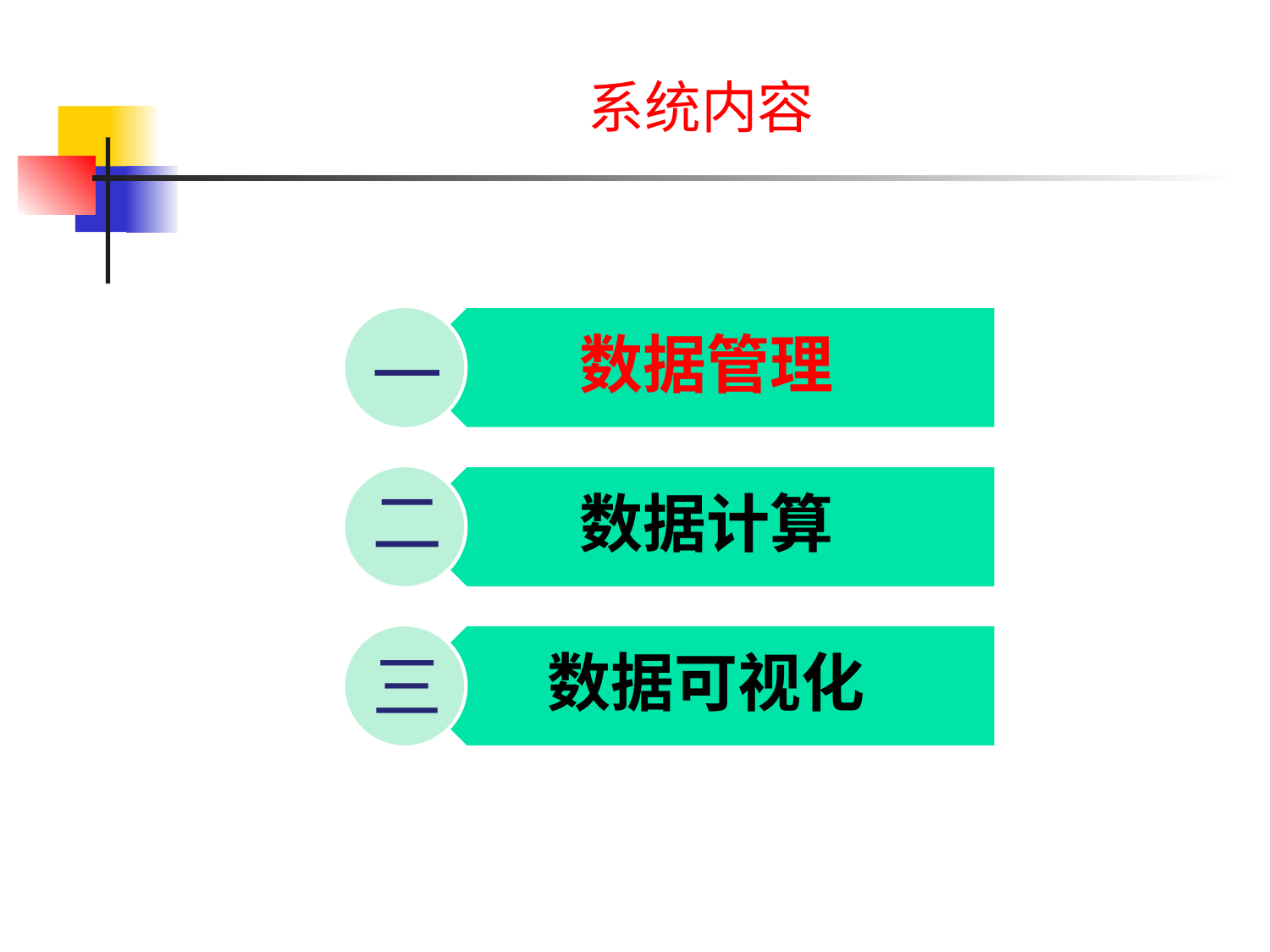

# 系统内容
数据管理
数据计算
数据可视化
一
二
三